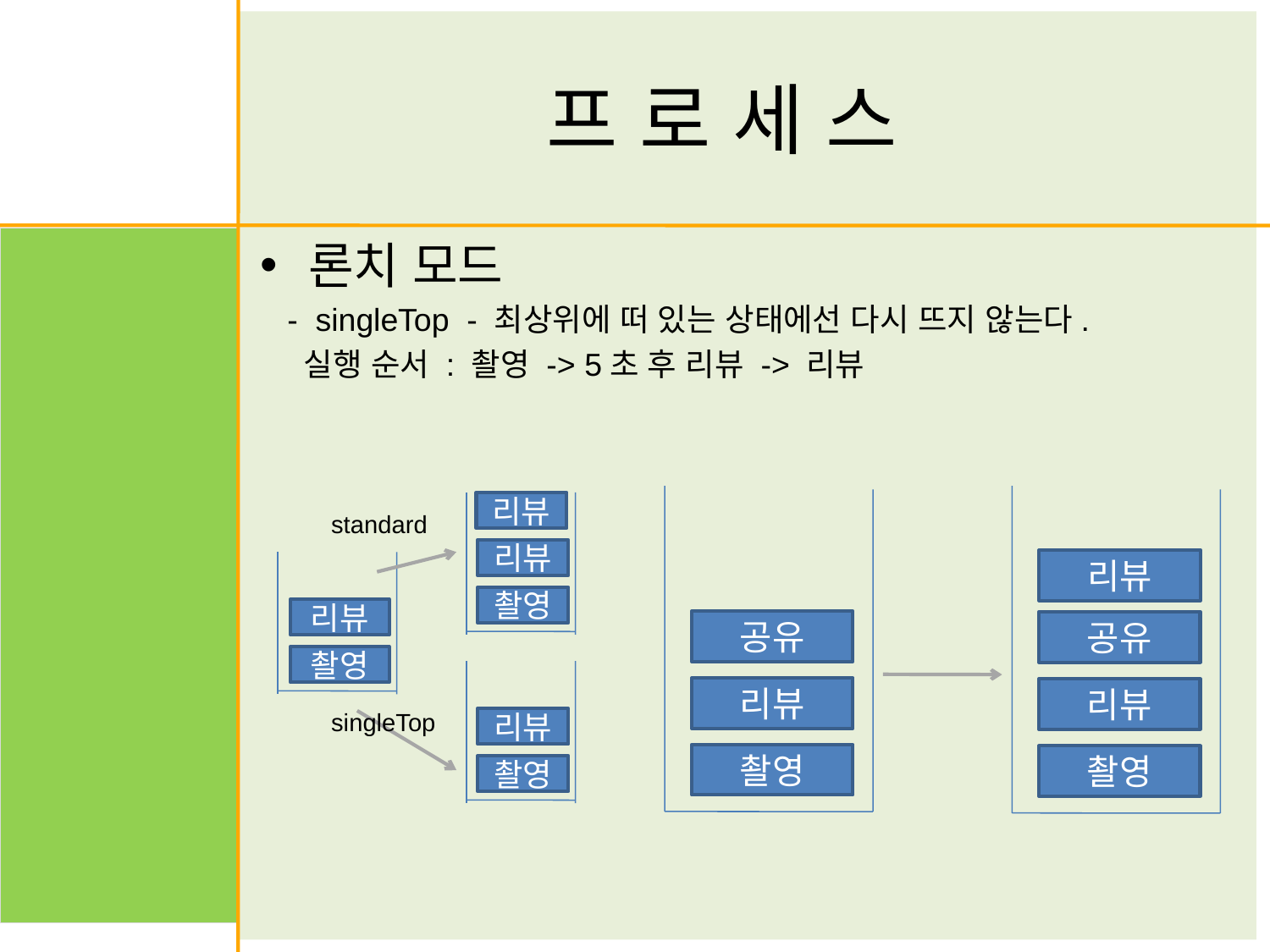

# 프 로 세 스
론치 모드
   -  singleTop  - 최상위에 떠 있는 상태에선 다시 뜨지 않는다.
    실행 순서 : 촬영 -> 5초 후 리뷰 -> 리뷰
공유
리뷰
촬영
리뷰
공유
리뷰
촬영
리뷰
촬영
리뷰
standard
리뷰
촬영
리뷰
촬영
singleTop